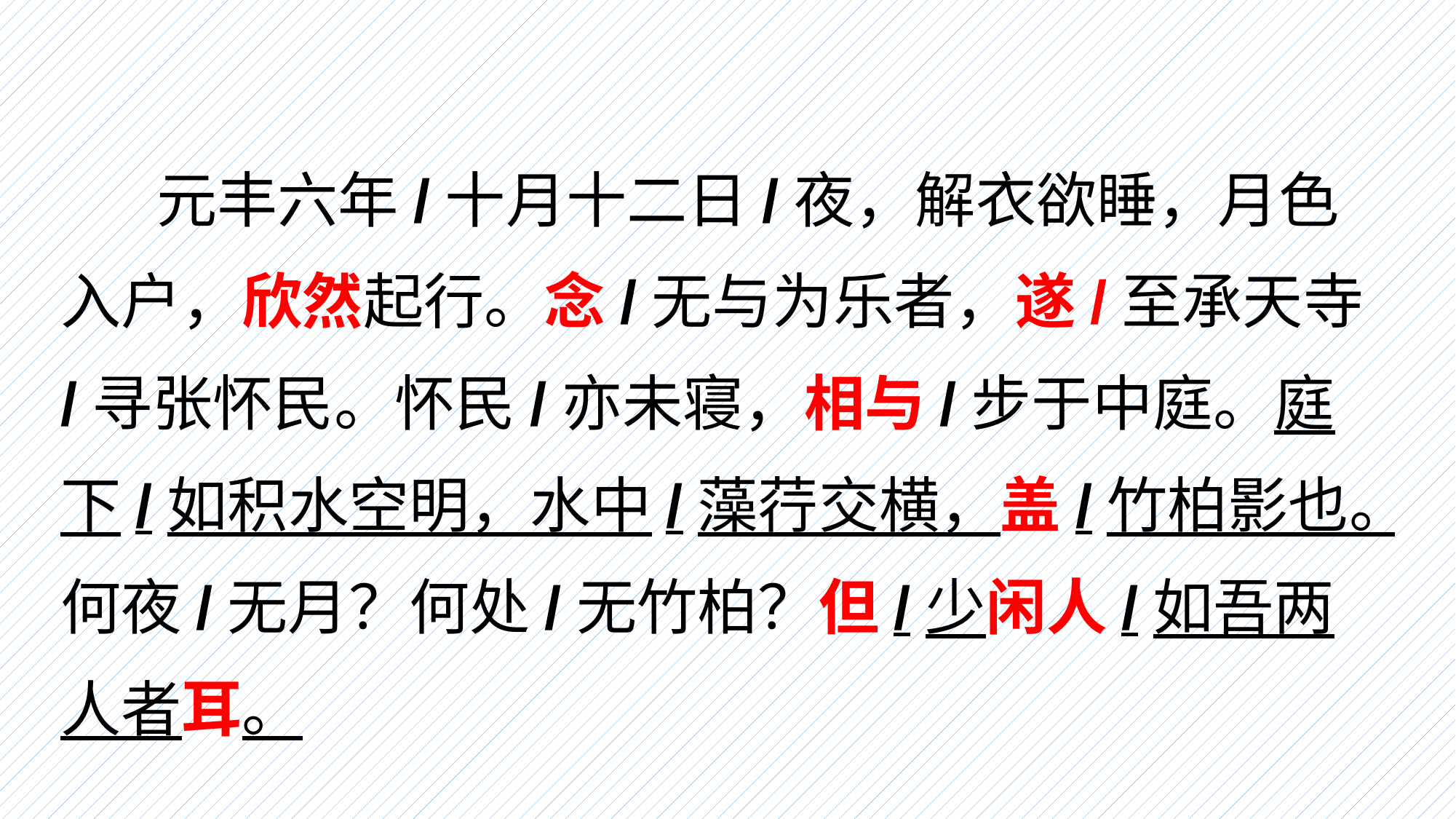

元丰六年/十月十二日/夜，解衣欲睡，月色入户，欣然起行。念/无与为乐者，遂/至承天寺/寻张怀民。怀民/亦未寝，相与/步于中庭。庭下/如积水空明，水中/藻荇交横，盖/竹柏影也。何夜/无月？何处/无竹柏？但/少闲人/如吾两人者耳。